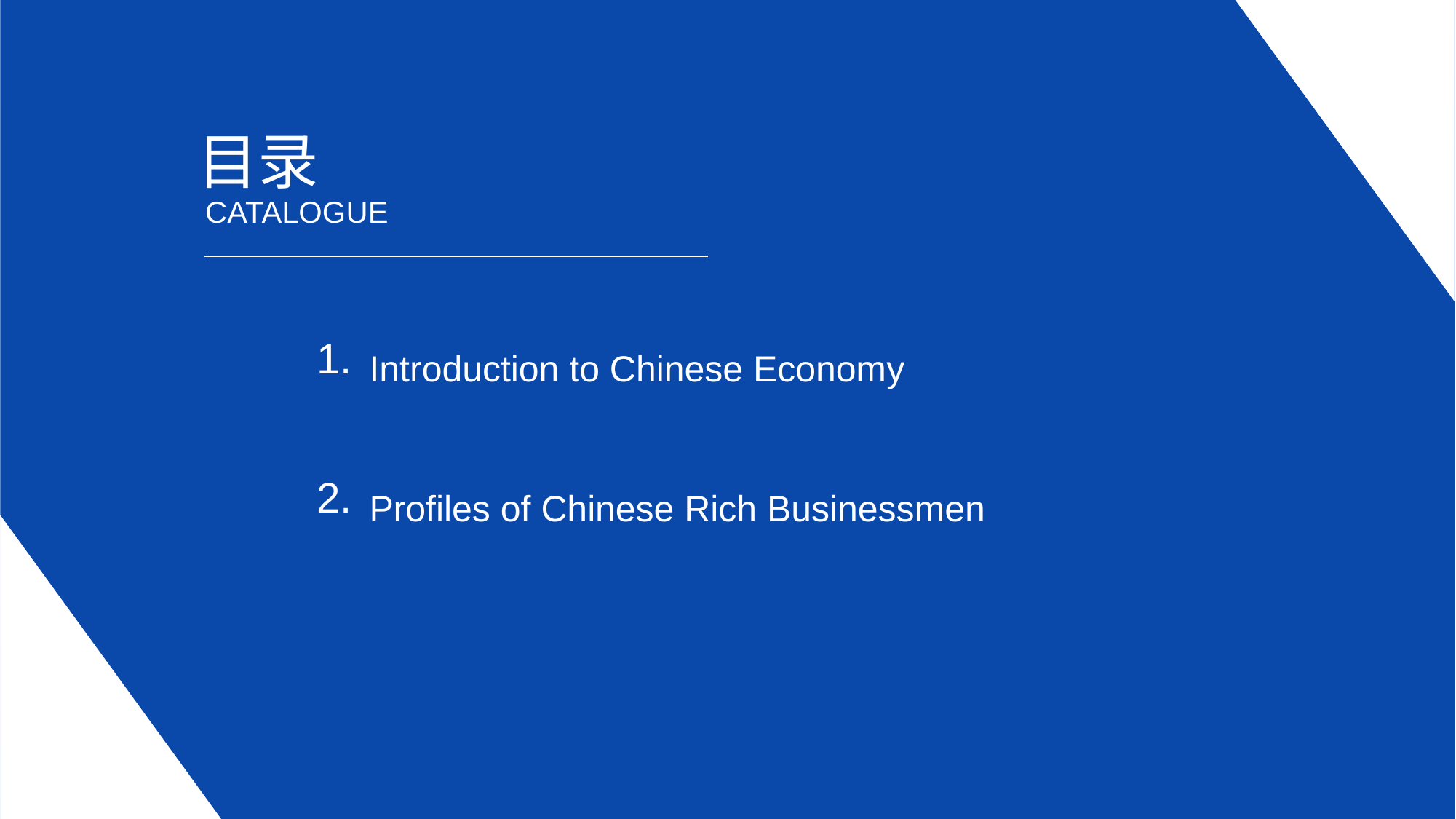

目录
CATALOGUE
1.
Introduction to Chinese Economy
2.
Profiles of Chinese Rich Businessmen